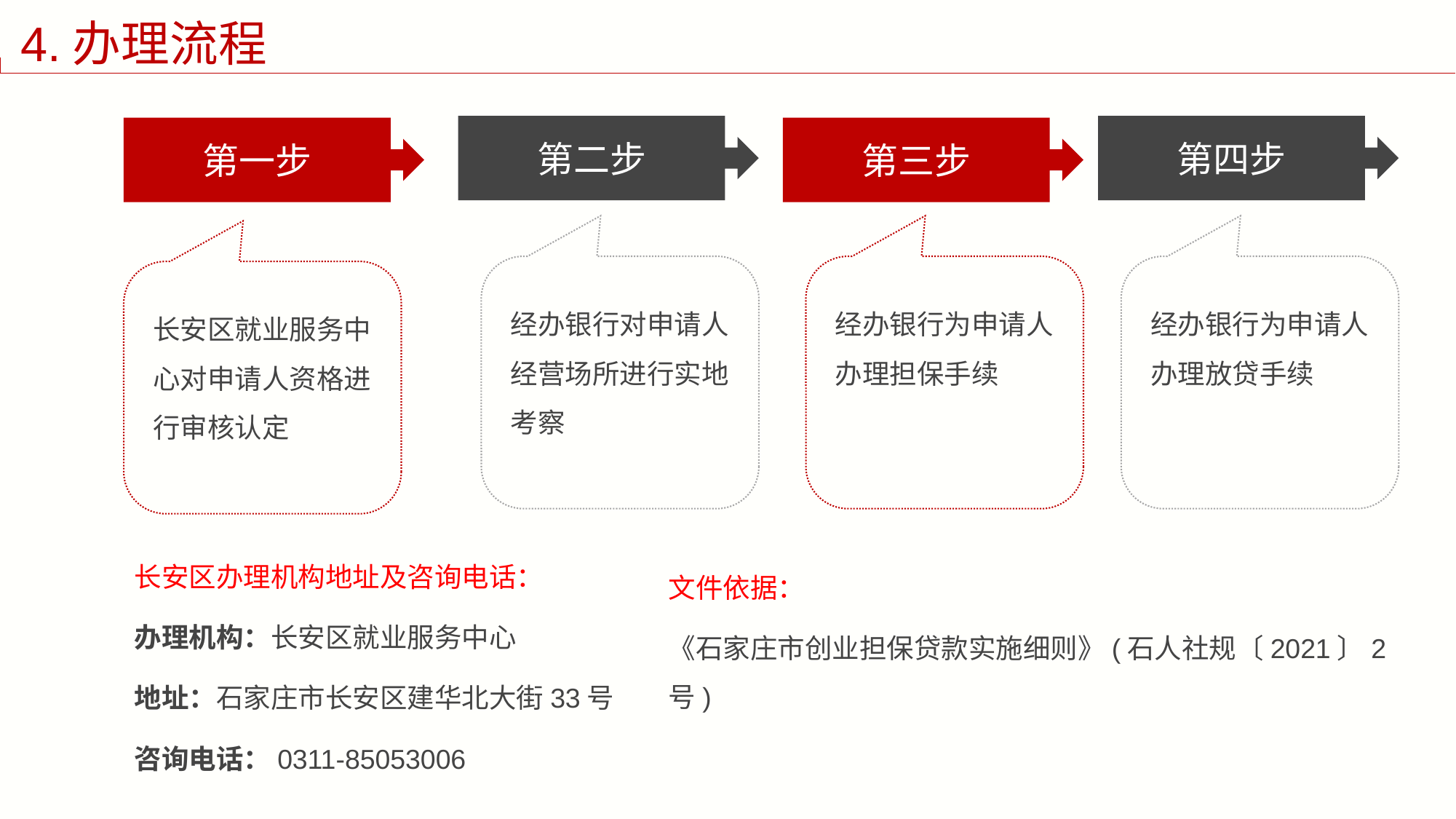

4.办理流程
第二步
第四步
第一步
第三步

经办银行对申请人经营场所进行实地考察
经办银行为申请人办理担保手续
经办银行为申请人办理放贷手续
长安区就业服务中心对申请人资格进行审核认定
长安区办理机构地址及咨询电话：
办理机构：长安区就业服务中心
地址：石家庄市长安区建华北大街33号
咨询电话：0311-85053006
文件依据：
《石家庄市创业担保贷款实施细则》(石人社规〔2021〕2号)